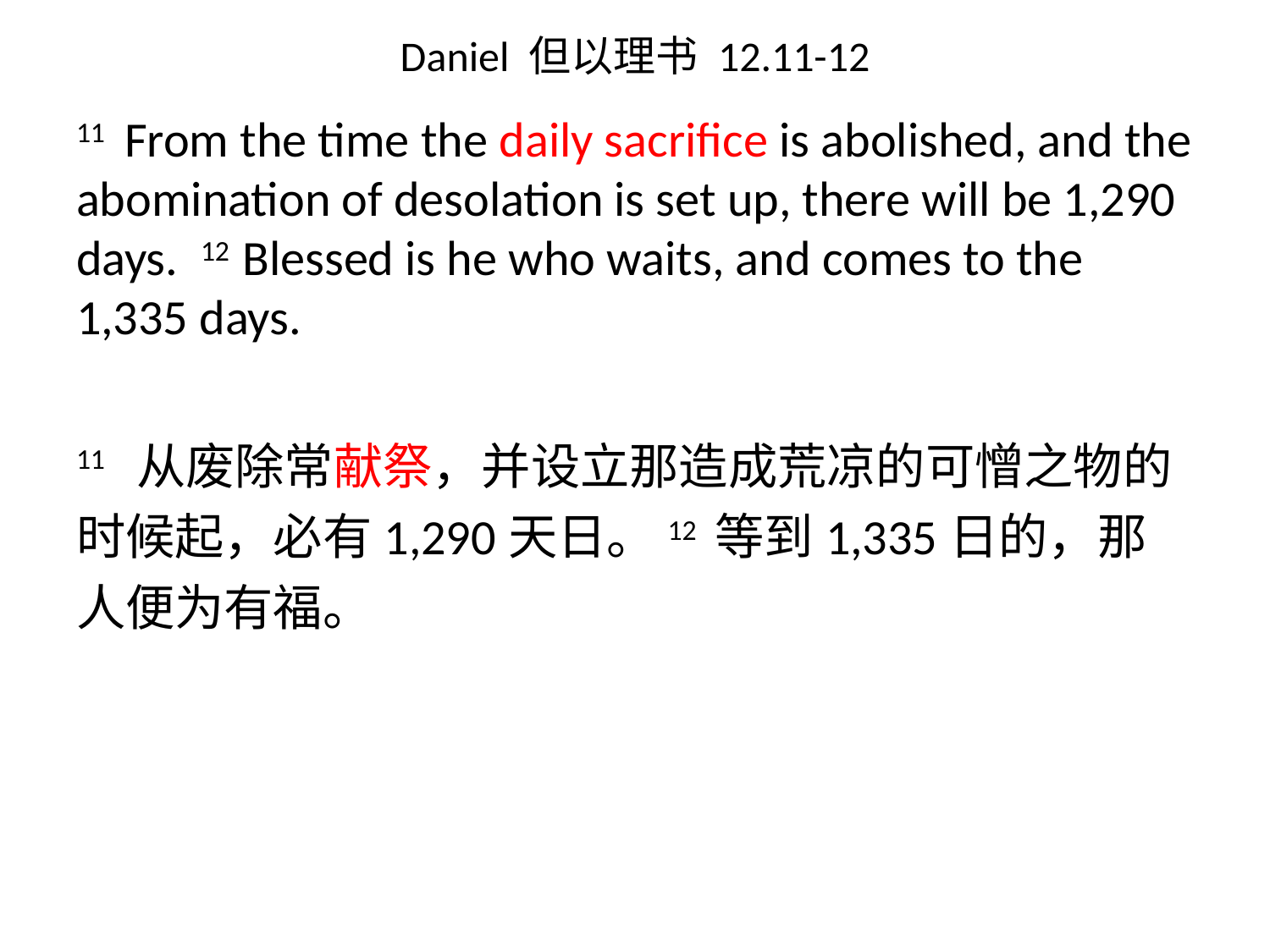

# Daniel 但以理书 12.11-12
11   From the time the daily sacrifice is abolished, and the abomination of desolation is set up, there will be 1,290 days.  12  Blessed is he who waits, and comes to the 1,335 days.

11   从废除常献祭，并设立那造成荒凉的可憎之物的时候起，必有1,290天日。12 等到1,335日的，那人便为有福。